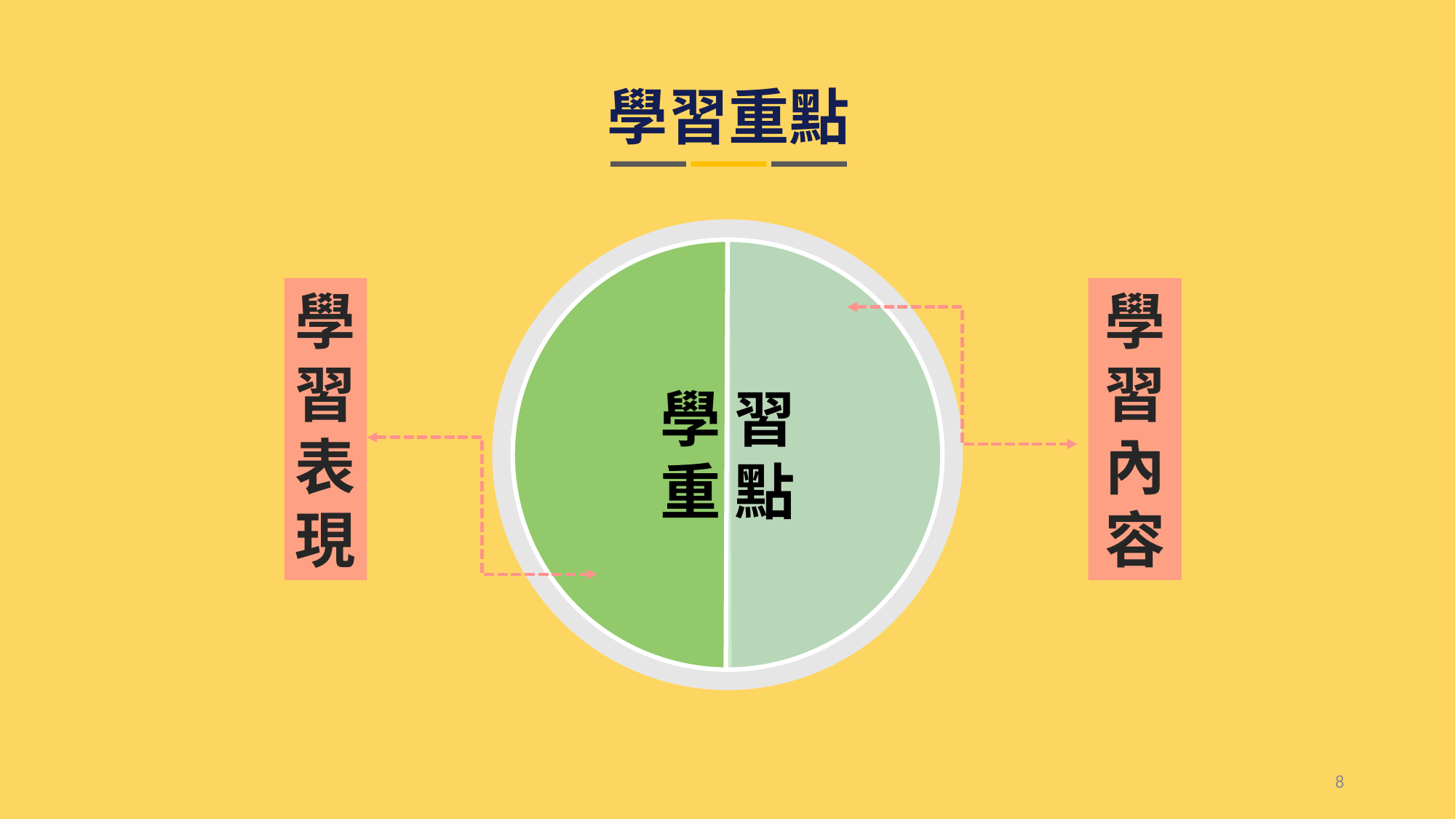

學習重點

學習表現
學習內容
學 習
重 點
8